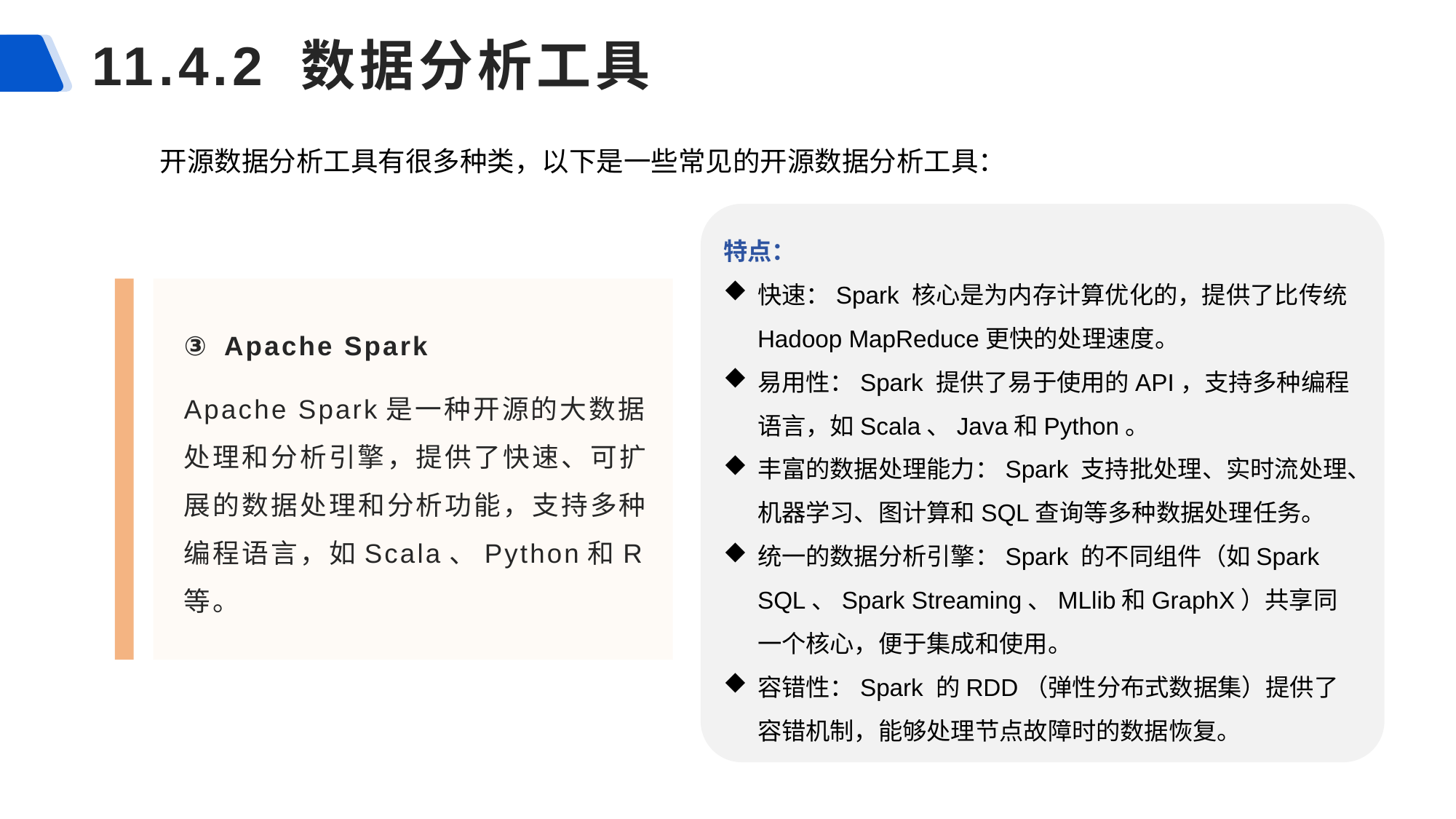

# 11.4.2 数据分析工具
开源数据分析工具有很多种类，以下是一些常见的开源数据分析工具：
特点：
快速：Spark 核心是为内存计算优化的，提供了比传统Hadoop MapReduce更快的处理速度。
易用性：Spark 提供了易于使用的API，支持多种编程语言，如Scala、Java和Python。
丰富的数据处理能力：Spark 支持批处理、实时流处理、机器学习、图计算和SQL查询等多种数据处理任务。
统一的数据分析引擎：Spark 的不同组件（如Spark SQL、Spark Streaming、MLlib和GraphX）共享同一个核心，便于集成和使用。
容错性：Spark 的RDD（弹性分布式数据集）提供了容错机制，能够处理节点故障时的数据恢复。

Apache Spark
Apache Spark是一种开源的大数据处理和分析引擎，提供了快速、可扩展的数据处理和分析功能，支持多种编程语言，如Scala、Python和R等。